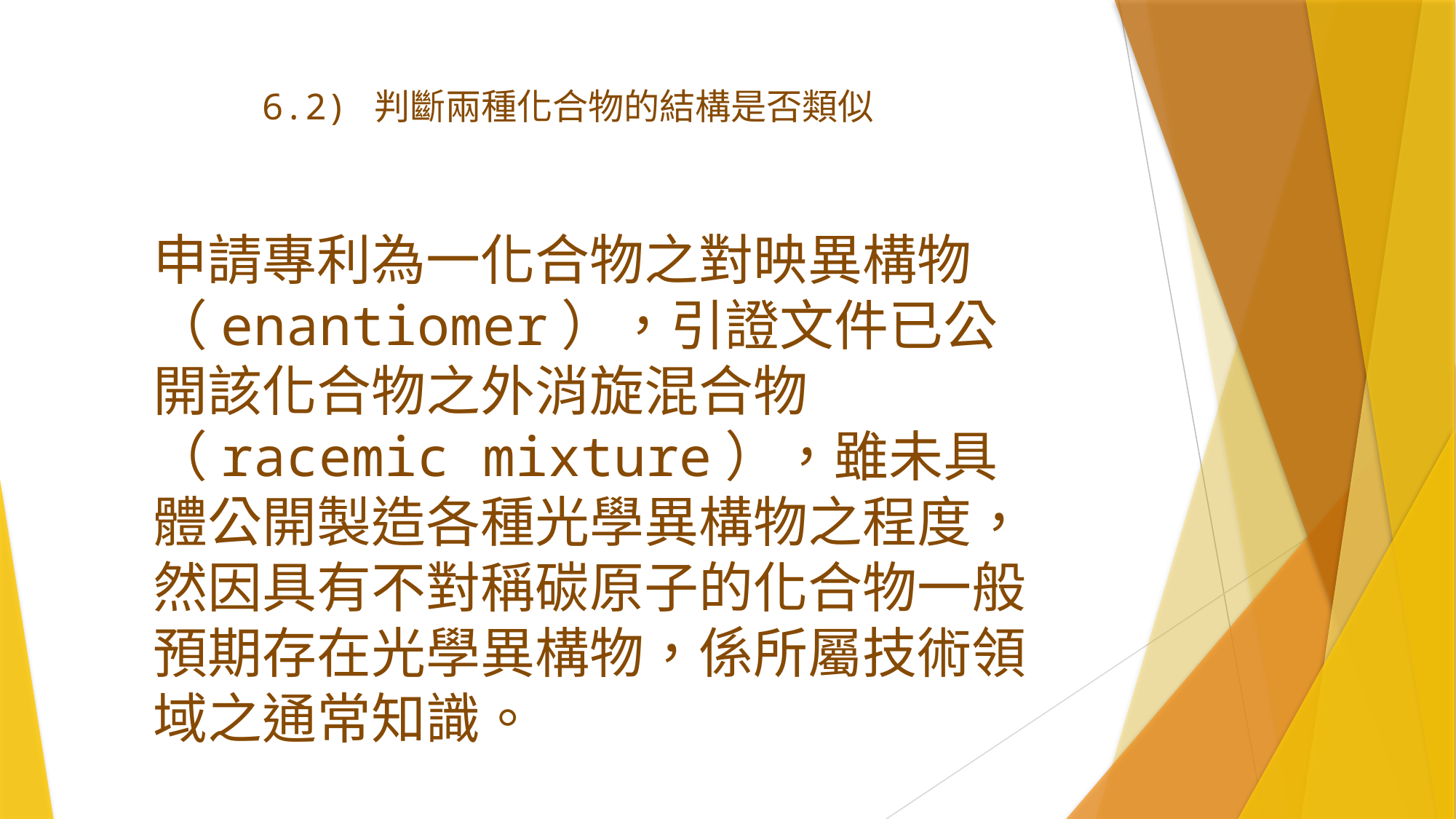

# 6.2) 判斷兩種化合物的結構是否類似
申請專利為一化合物之對映異構物（enantiomer），引證文件已公開該化合物之外消旋混合物（racemic mixture），雖未具體公開製造各種光學異構物之程度，然因具有不對稱碳原子的化合物一般預期存在光學異構物，係所屬技術領域之通常知識。